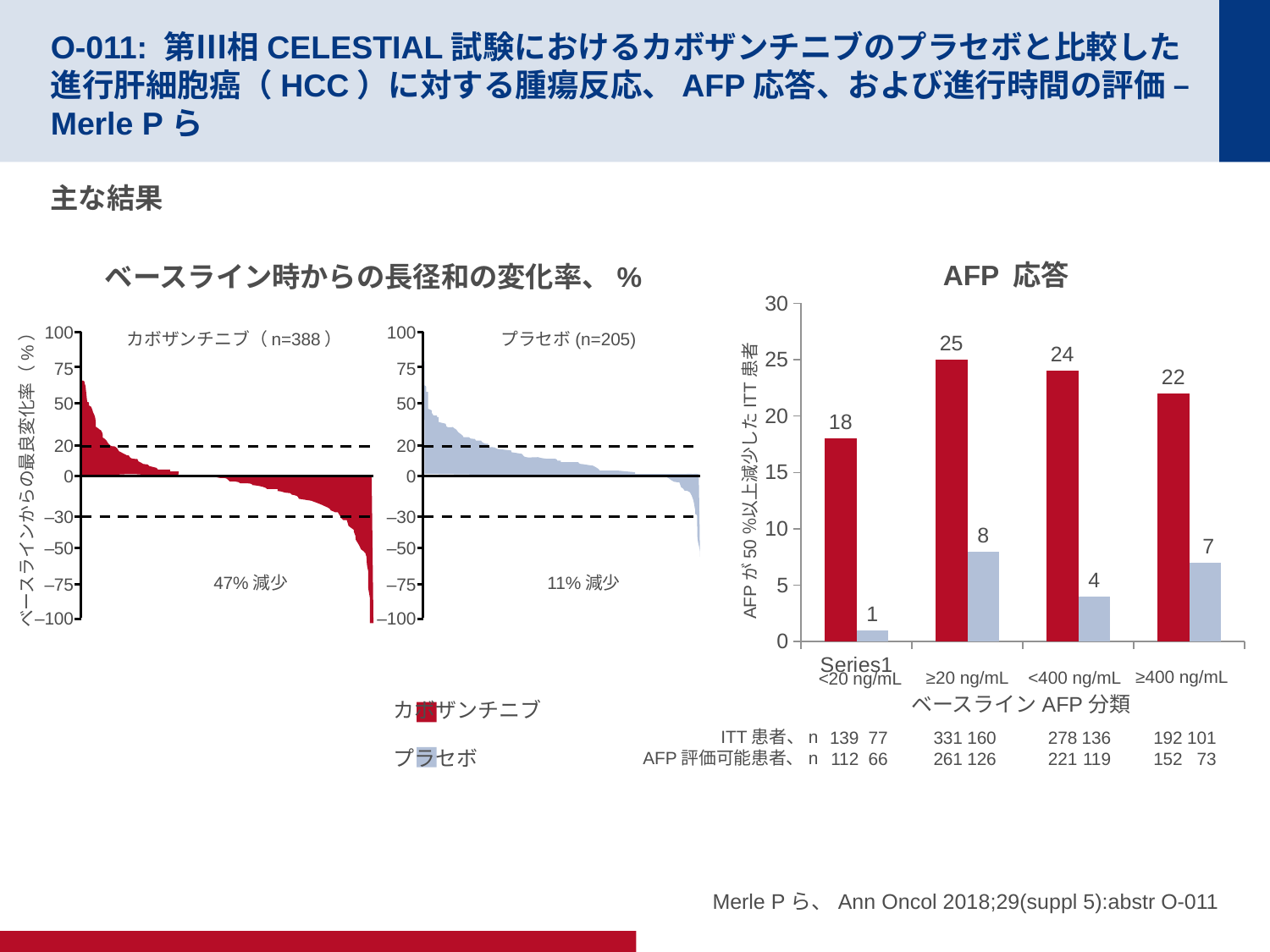

# O-011: 第Ⅲ相CELESTIAL試験におけるカボザンチニブのプラセボと比較した進行肝細胞癌（HCC）に対する腫瘍反応、AFP応答、および進行時間の評価 – Merle Pら
主な結果

AFP 応答
ベースライン時からの長径和の変化率、%

### Chart

| Category | Cabozantinib | Placebo |
|---|---|---|
100
カボザンチニブ（n=388）
75
50
20
ベースラインからの最良変化率（%）
0
–30
–50
47%減少
–75
–100
100
プラセボ(n=205)
75
50
20
0
–30
–50
11%減少
–75
–100

AFPが50％以上減少したITT患者

≥400 ng/mL
<400 ng/mL
≥20 ng/mL
<20 ng/mL
ベースラインAFP分類
カボザンチニブ
プラセボ

ITT患者、n
AFP評価可能患者、n
139
112
77
66
331
261
160
126
278
221
136
119
192
152
101
73

Merle Pら、Ann Oncol 2018;29(suppl 5):abstr O-011